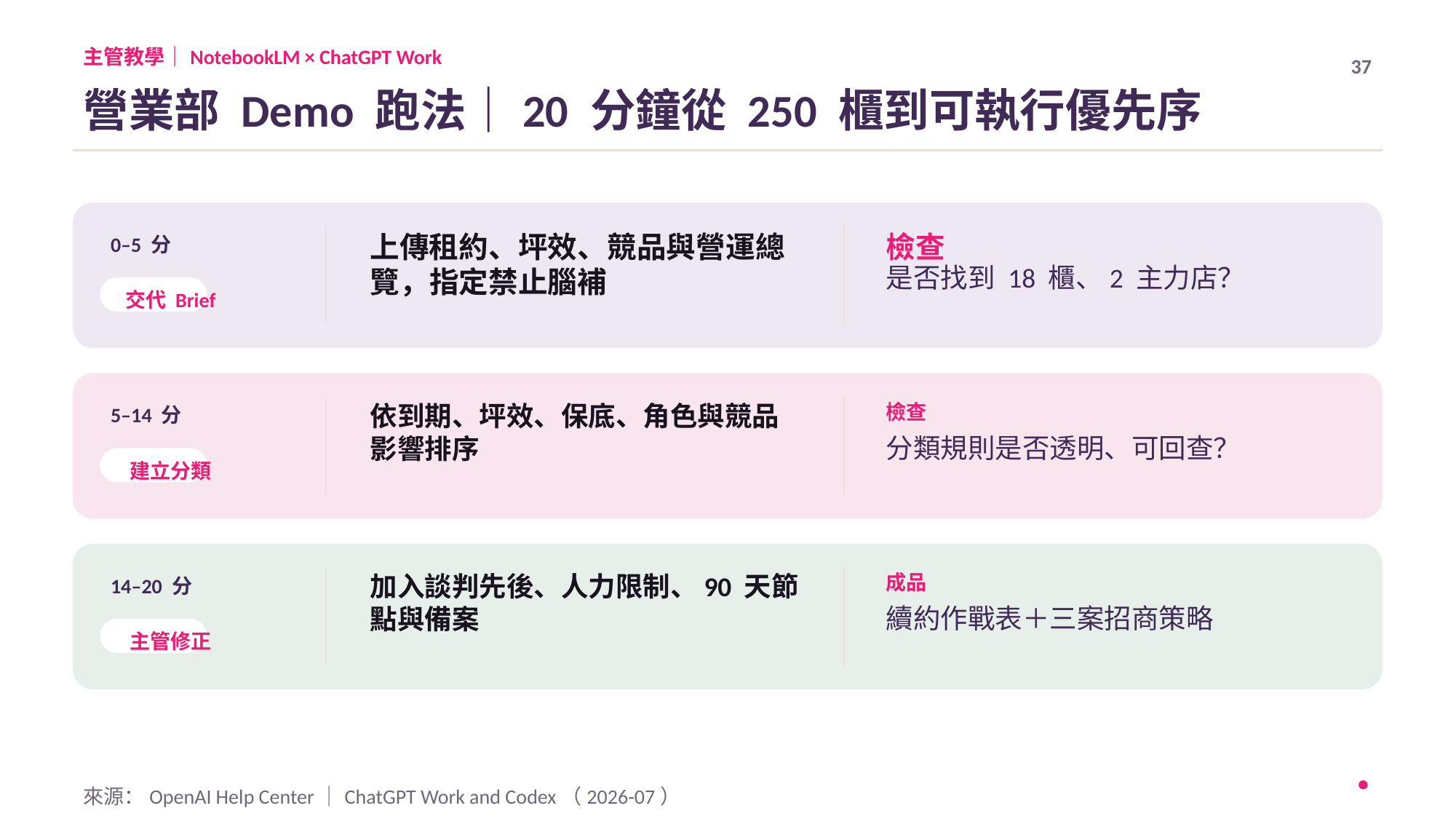

主管教學｜NotebookLM × ChatGPT Work
37
營業部 Demo 跑法｜20 分鐘從 250 櫃到可執行優先序

上傳租約、坪效、競品與營運總覽，指定禁止腦補
檢查

0–5 分

是否找到 18 櫃、2 主力店？

交代 Brief

依到期、坪效、保底、角色與競品影響排序
檢查

5–14 分

分類規則是否透明、可回查？

建立分類

加入談判先後、人力限制、90 天節點與備案
成品

14–20 分

續約作戰表＋三案招商策略

主管修正
來源：OpenAI Help Center｜ChatGPT Work and Codex（2026-07）